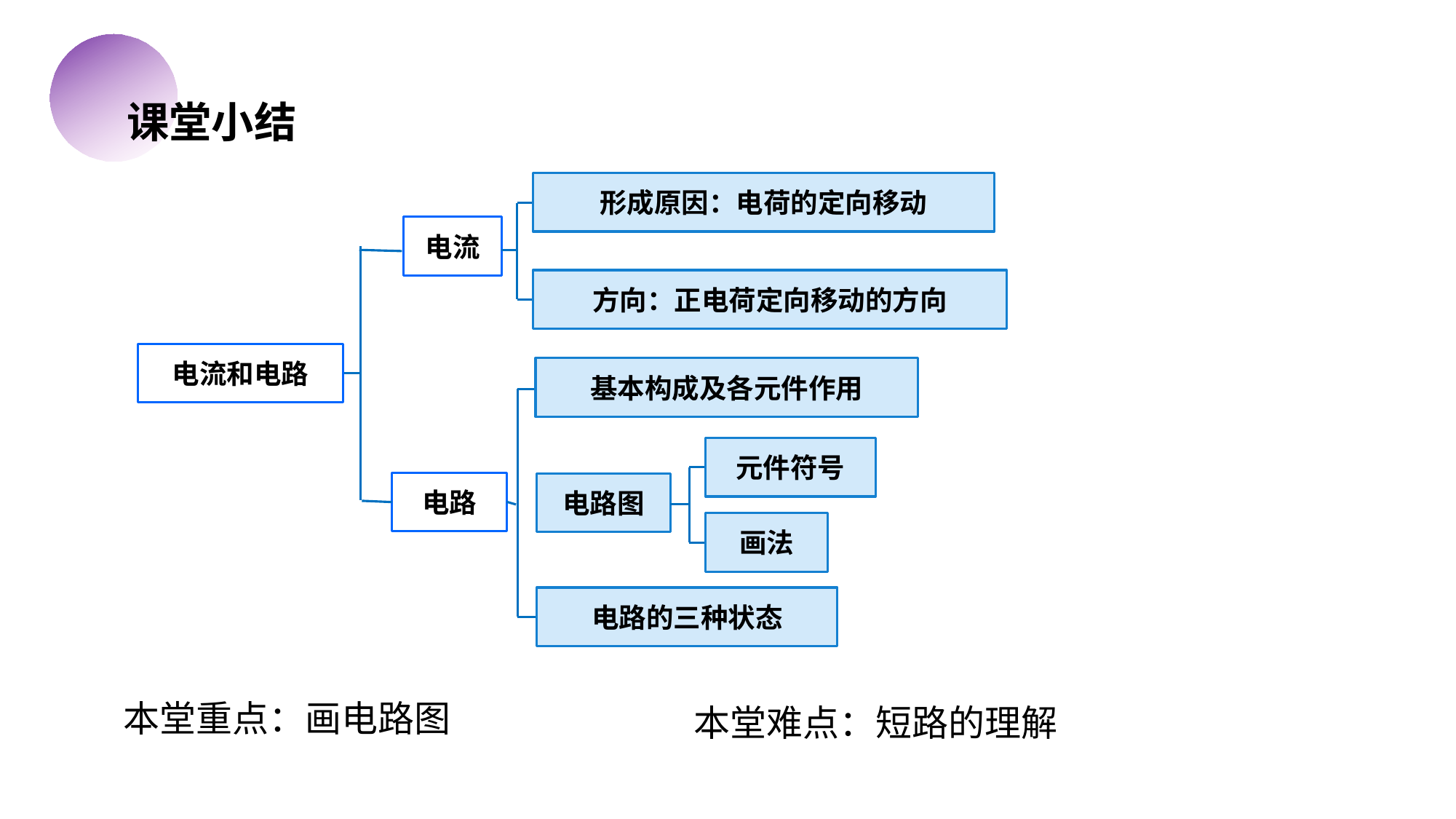

课堂小结
形成原因：电荷的定向移动
电流
方向：正电荷定向移动的方向
电流和电路
基本构成及各元件作用
元件符号
电路
电路图
画法
电路的三种状态
本堂重点：画电路图
本堂难点：短路的理解